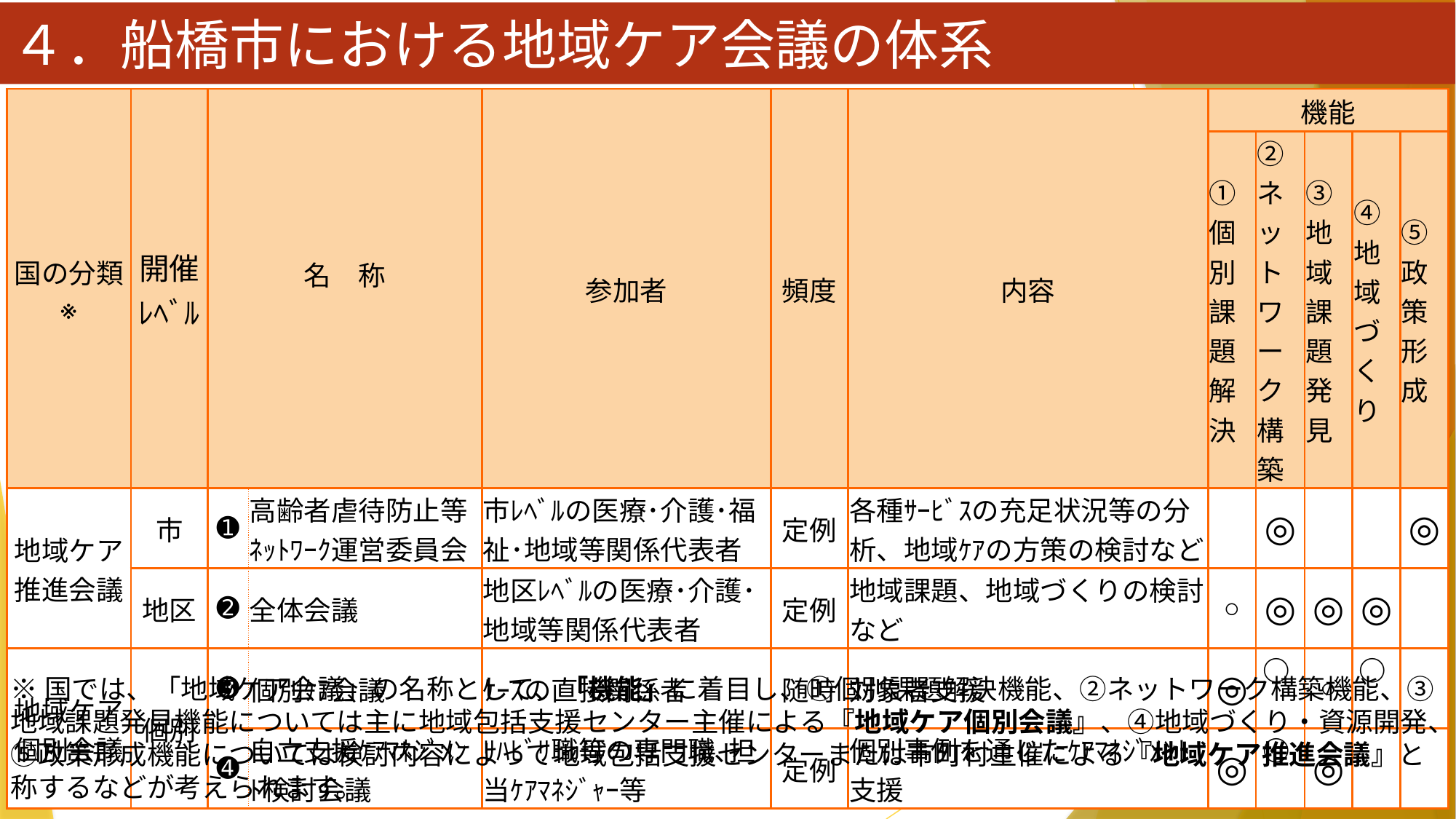

# ４．船橋市における地域ケア会議の体系
| 国の分類 ※ | 開催 ﾚﾍﾞﾙ | 名　称 |  | 参加者 | 頻度 | 内容 | 機能 |  |  |  |  |
| --- | --- | --- | --- | --- | --- | --- | --- | --- | --- | --- | --- |
|  |  |  |  |  |  |  | ①個別課題解決 | ②ネットワーク構築 | ③地域課題発見 | ④地域づくり | ⑤政策形成 |
| 地域ケア 推進会議 | 市 | ➊ | 高齢者虐待防止等ﾈｯﾄﾜｰｸ運営委員会 | 市ﾚﾍﾞﾙの医療･介護･福祉･地域等関係代表者 | 定例 | 各種ｻｰﾋﾞｽの充足状況等の分析、地域ｹｱの方策の検討など |  | ◎ |  |  | ◎ |
|  | 地区 | ➋ | 全体会議 | 地区ﾚﾍﾞﾙの医療･介護･地域等関係代表者 | 定例 | 地域課題、地域づくりの検討など | ○ | ◎ | ◎ | ◎ |  |
| 地域ケア 個別会議 | 個別 | ➌ | 個別ｹｱ会議 | ｹｰｽの直接関係者 | 随時 | 対象者支援 | ◎ | ○ | ○ | ○ |  |
|  |  | ➍ | 自立支援ｹｱﾏﾈｼﾞﾒﾝﾄ検討会議 | ﾘﾊﾋﾞﾘ職等の専門職､担当ｹｱﾏﾈｼﾞｬｰ等 | 定例 | 個別事例を通じたｹｱﾏﾈｼﾞﾒﾝﾄ支援 | ◎ | ○ | ◎ |  |  |
※国では、「地域ケア会議」の名称として、「機能」に着目し、①個別課題解決機能、②ネットワーク構築機能、③地域課題発見機能については主に地域包括支援センター主催による『地域ケア個別会議』、④地域づくり・資源開発、⑤政策形成機能については検討内容によって地域包括支援センターまたは市町村主催による『地域ケア推進会議』と称するなどが考えられます。